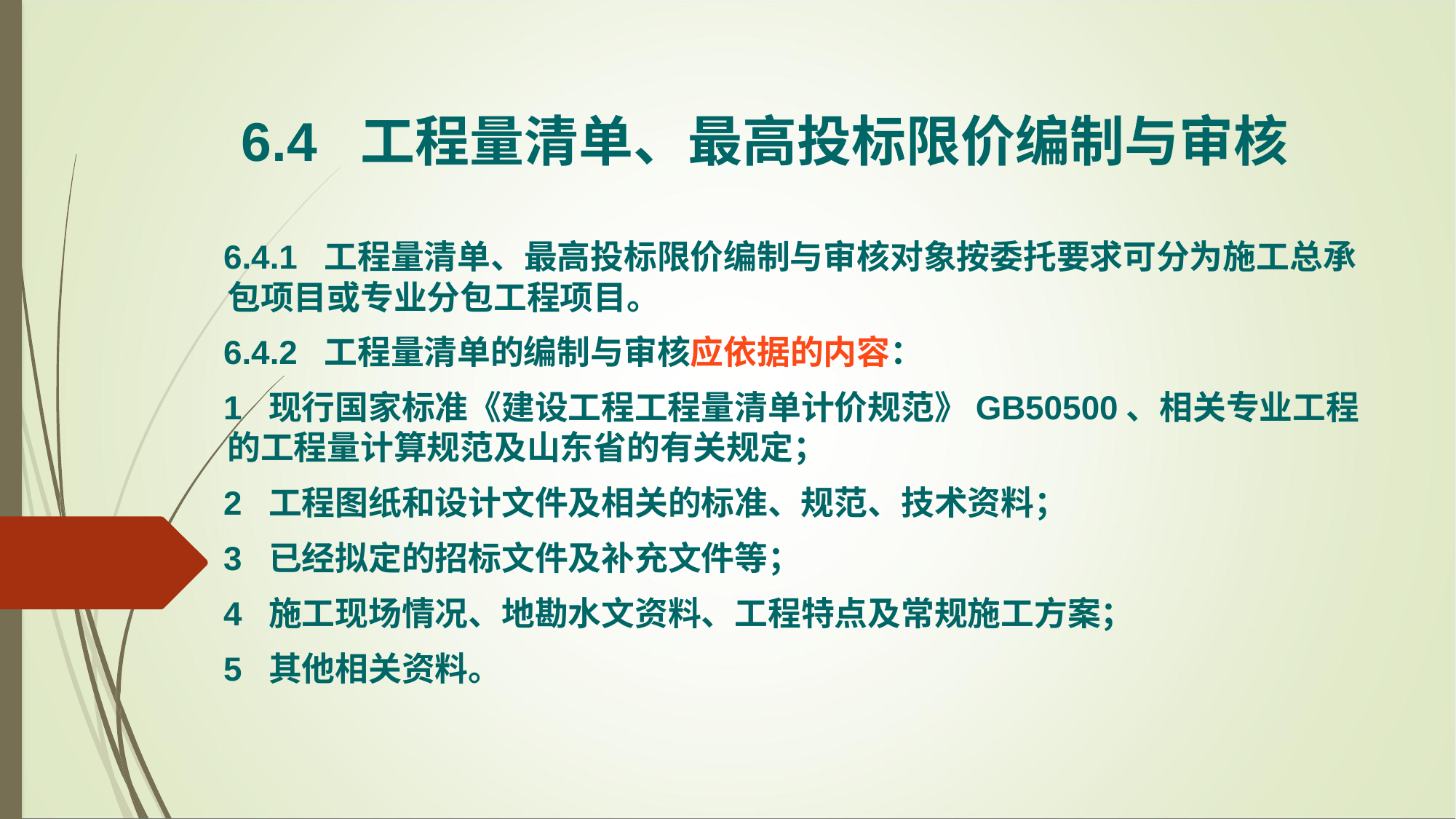

6.4  工程量清单、最高投标限价编制与审核
    6.4.1  工程量清单、最高投标限价编制与审核对象按委托要求可分为施工总承包项目或专业分包工程项目。
    6.4.2  工程量清单的编制与审核应依据的内容：
    1  现行国家标准《建设工程工程量清单计价规范》GB50500、相关专业工程的工程量计算规范及山东省的有关规定；
    2  工程图纸和设计文件及相关的标准、规范、技术资料；
    3  已经拟定的招标文件及补充文件等；
    4  施工现场情况、地勘水文资料、工程特点及常规施工方案；
    5  其他相关资料。